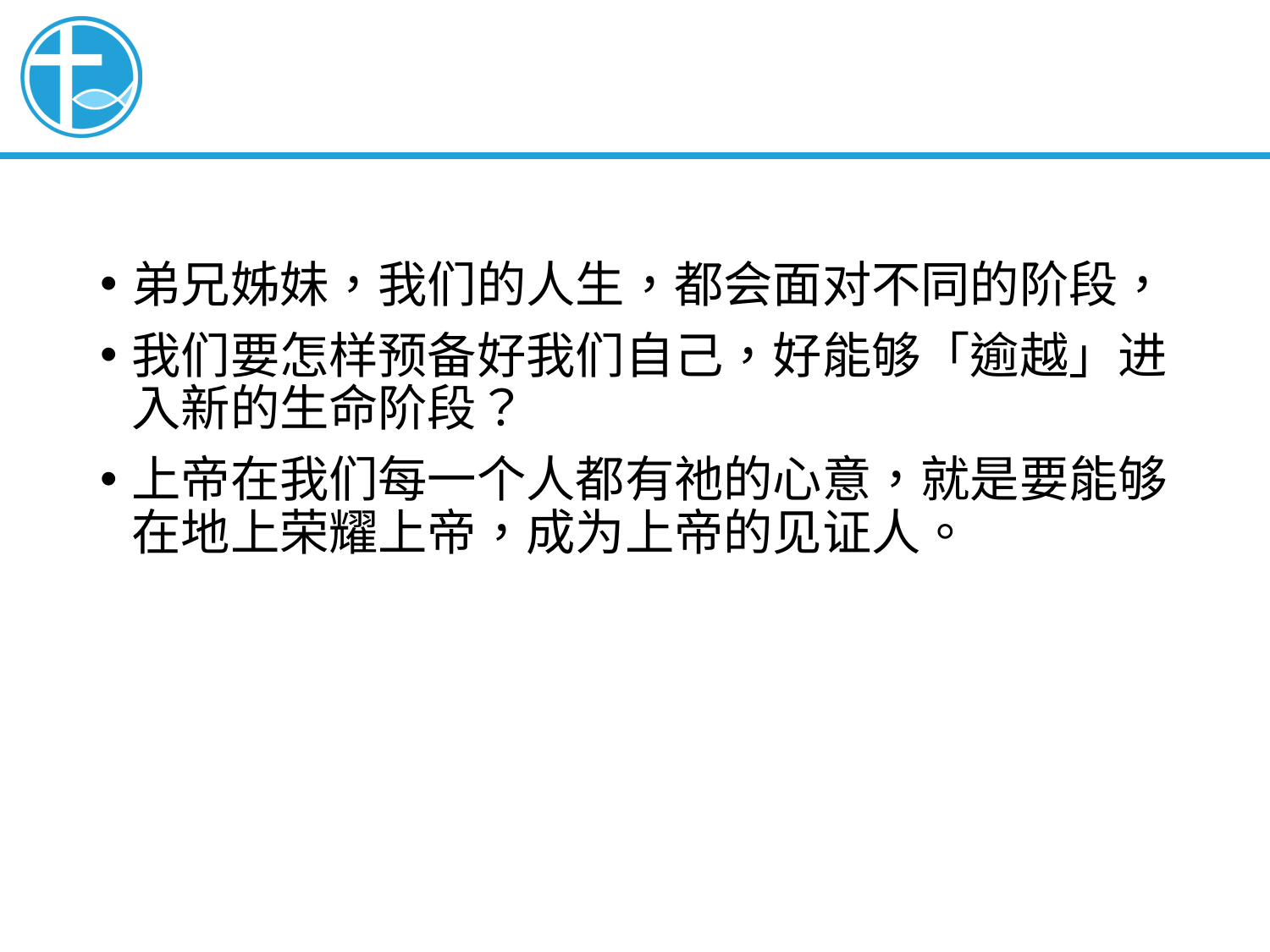

#
弟兄姊妹，我们的人生，都会面对不同的阶段，
我们要怎样预备好我们自己，好能够「逾越」进入新的生命阶段？
上帝在我们每一个人都有祂的心意，就是要能够在地上荣耀上帝，成为上帝的见证人。